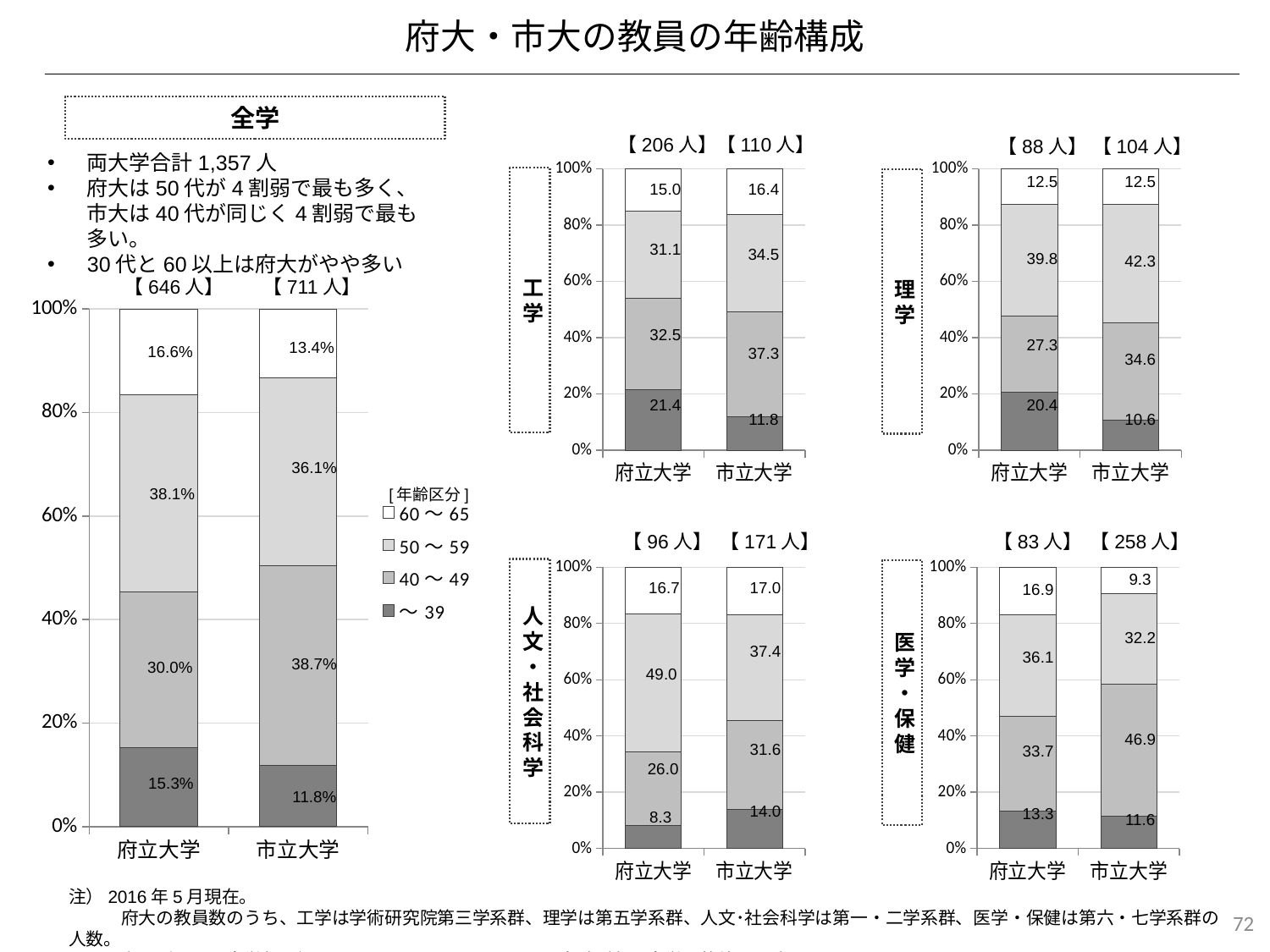

府大・市大の教員の年齢構成
全学
【206人】
【110人】
【88人】
【104人】
両大学合計1,357人
府大は50代が4割弱で最も多く、市大は40代が同じく4割弱で最も多い。
30代と60以上は府大がやや多い

### Chart

| Category | ～39 | 40～49 | 50～59 | 60～65 |
|---|---|---|---|---|
| 府立大学 | 44.0 | 67.0 | 64.0 | 31.0 |
| 市立大学 | 13.0 | 41.0 | 38.0 | 18.0 |

### Chart

| Category | ～39 | 40～49 | 50～59 | 60～65 |
|---|---|---|---|---|
| 府立大学 | 18.0 | 24.0 | 35.0 | 11.0 |
| 市立大学 | 11.0 | 36.0 | 44.0 | 13.0 |
12.5
12.5
工学
理学
15.0
16.4
31.1
34.5
39.8
42.3
【646人】
【711人】

### Chart

| Category | ～39 | 40～49 | 50～59 | 60～65 |
|---|---|---|---|---|
| 府立大学 | 99.0 | 194.0 | 246.0 | 107.0 |
| 市立大学 | 84.0 | 275.0 | 257.0 | 95.0 |
32.5
27.3
13.4%
16.6%
37.3
34.6
21.4
20.4
11.8
10.6
36.1%
38.1%
[年齢区分]
【96人】
【171人】
【83人】
【258人】

### Chart

| Category | ～39 | 40～49 | 50～59 | 60～65 |
|---|---|---|---|---|
| 府立大学 | 8.0 | 25.0 | 47.0 | 16.0 |
| 市立大学 | 24.0 | 54.0 | 64.0 | 29.0 |

### Chart

| Category | ～39 | 40～49 | 50～59 | 60～65 |
|---|---|---|---|---|
| 府立大学 | 11.0 | 28.0 | 30.0 | 14.0 |
| 市立大学 | 30.0 | 121.0 | 83.0 | 24.0 |
人文・社会科学
医学・保健
9.3
16.7
17.0
16.9
32.2
37.4
36.1
38.7%
30.0%
49.0
46.9
31.6
33.7
26.0
15.3%
11.8%
14.0
13.3
8.3
11.6
注）2016年5月現在。
　　　府大の教員数のうち、工学は学術研究院第三学系群、理学は第五学系群、人文･社会科学は第一・二学系群、医学・保健は第六・七学系群の人数。
　　　右のグラフは全学部を網羅しているわけではないので、合計が左の全学の数値と一致しない。
72